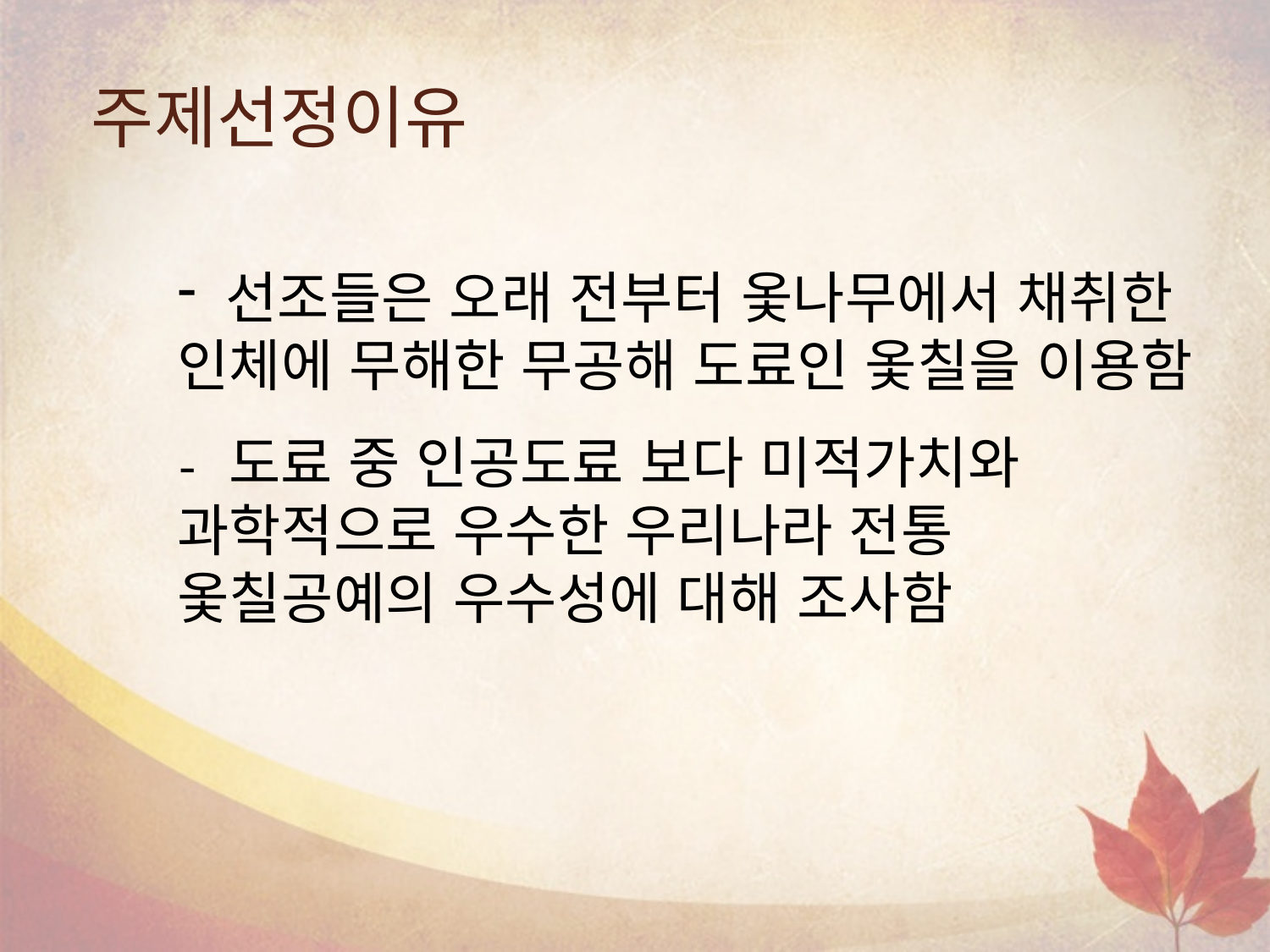

# 주제선정이유
 선조들은 오래 전부터 옻나무에서 채취한 인체에 무해한 무공해 도료인 옻칠을 이용함

- 도료 중 인공도료 보다 미적가치와 과학적으로 우수한 우리나라 전통 옻칠공예의 우수성에 대해 조사함